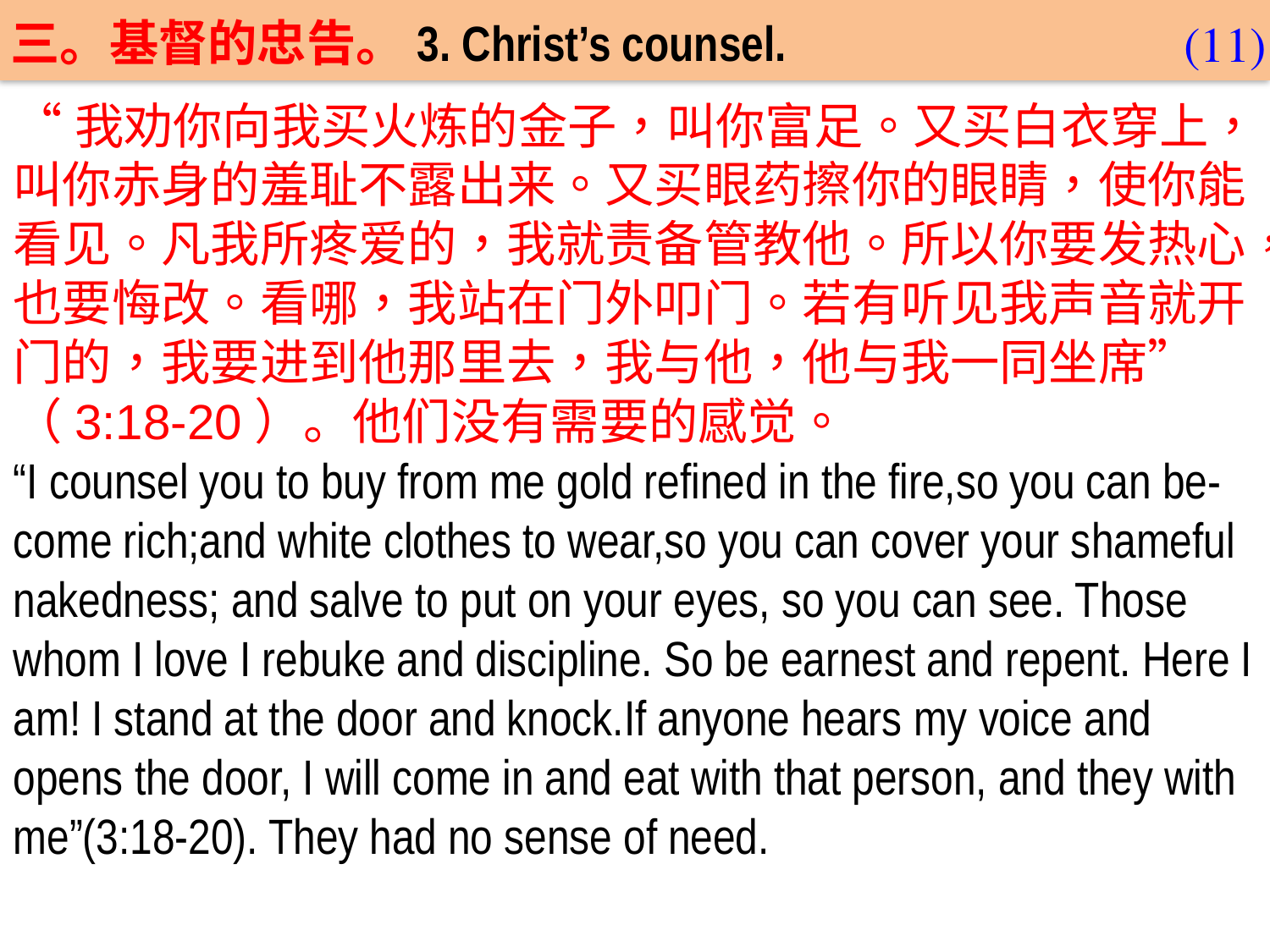

三。基督的忠告。3. Christ’s counsel.
(11)
“我劝你向我买火炼的金子，叫你富足。又买白衣穿上，叫你赤身的羞耻不露出来。又买眼药擦你的眼睛，使你能看见。凡我所疼爱的，我就责备管教他。所以你要发热心，也要悔改。看哪，我站在门外叩门。若有听见我声音就开门的，我要进到他那里去，我与他，他与我一同坐席”
（3:18-20）。他们没有需要的感觉。
“I counsel you to buy from me gold refined in the fire,so you can be-come rich;and white clothes to wear,so you can cover your shameful nakedness; and salve to put on your eyes, so you can see. Those whom I love I rebuke and discipline. So be earnest and repent. Here I am! I stand at the door and knock.If anyone hears my voice and opens the door, I will come in and eat with that person, and they with me”(3:18-20). They had no sense of need.